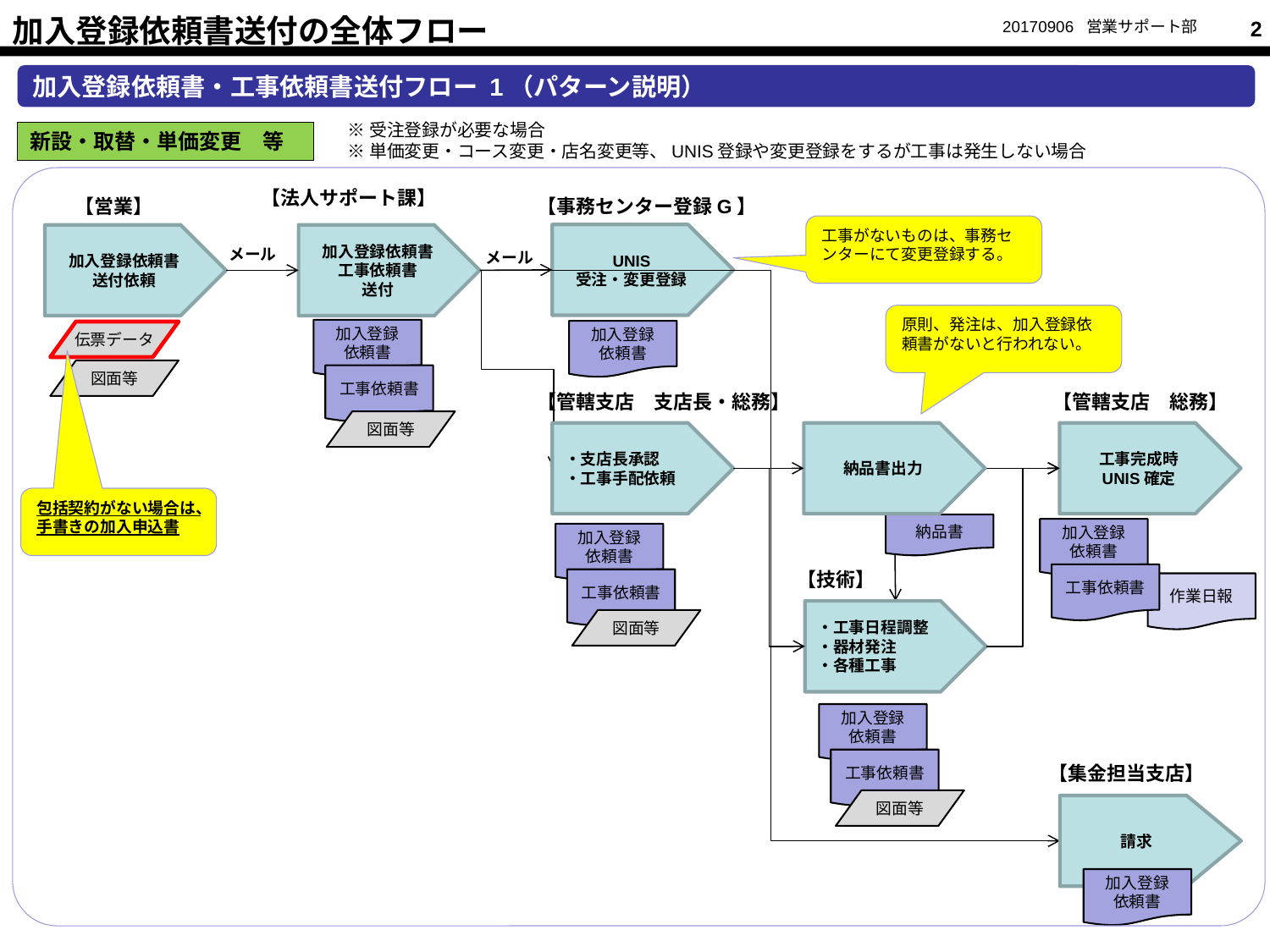

加入登録依頼書送付の全体フロー
2
加入登録依頼書・工事依頼書送付フロー 1（パターン説明）
※受注登録が必要な場合
※単価変更・コース変更・店名変更等、UNIS登録や変更登録をするが工事は発生しない場合
新設・取替・単価変更　等

【法人サポート課】
【営業】
【事務センター登録G】
工事がないものは、事務センターにて変更登録する。
UNIS
受注・変更登録
加入登録依頼書
送付依頼
加入登録依頼書
工事依頼書
送付
メール
メール
原則、発注は、加入登録依頼書がないと行われない。
加入登録
依頼書
加入登録
依頼書
伝票データ
図面等
工事依頼書
【管轄支店　支店長・総務】
【管轄支店　総務】
図面等
・支店長承認
・工事手配依頼
納品書出力
工事完成時
UNIS確定
包括契約がない場合は、手書きの加入申込書
納品書
加入登録
依頼書
加入登録
依頼書
【技術】
工事依頼書
工事依頼書
作業日報
・工事日程調整
・器材発注
・各種工事
図面等
加入登録
依頼書
工事依頼書
【集金担当支店】
図面等
請求
加入登録
依頼書